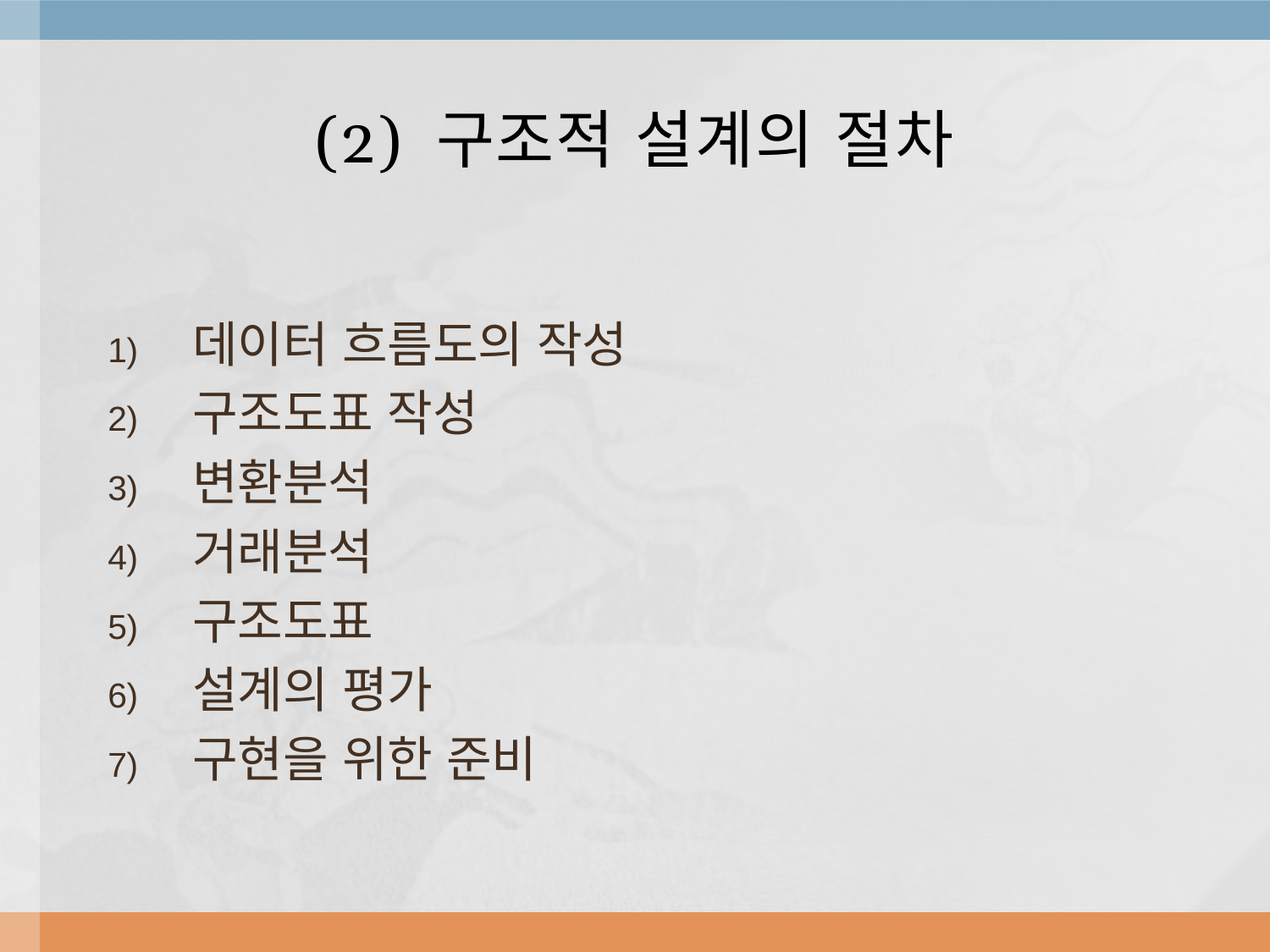

# (2) 구조적 설계의 절차
데이터 흐름도의 작성
구조도표 작성
변환분석
거래분석
구조도표
설계의 평가
구현을 위한 준비